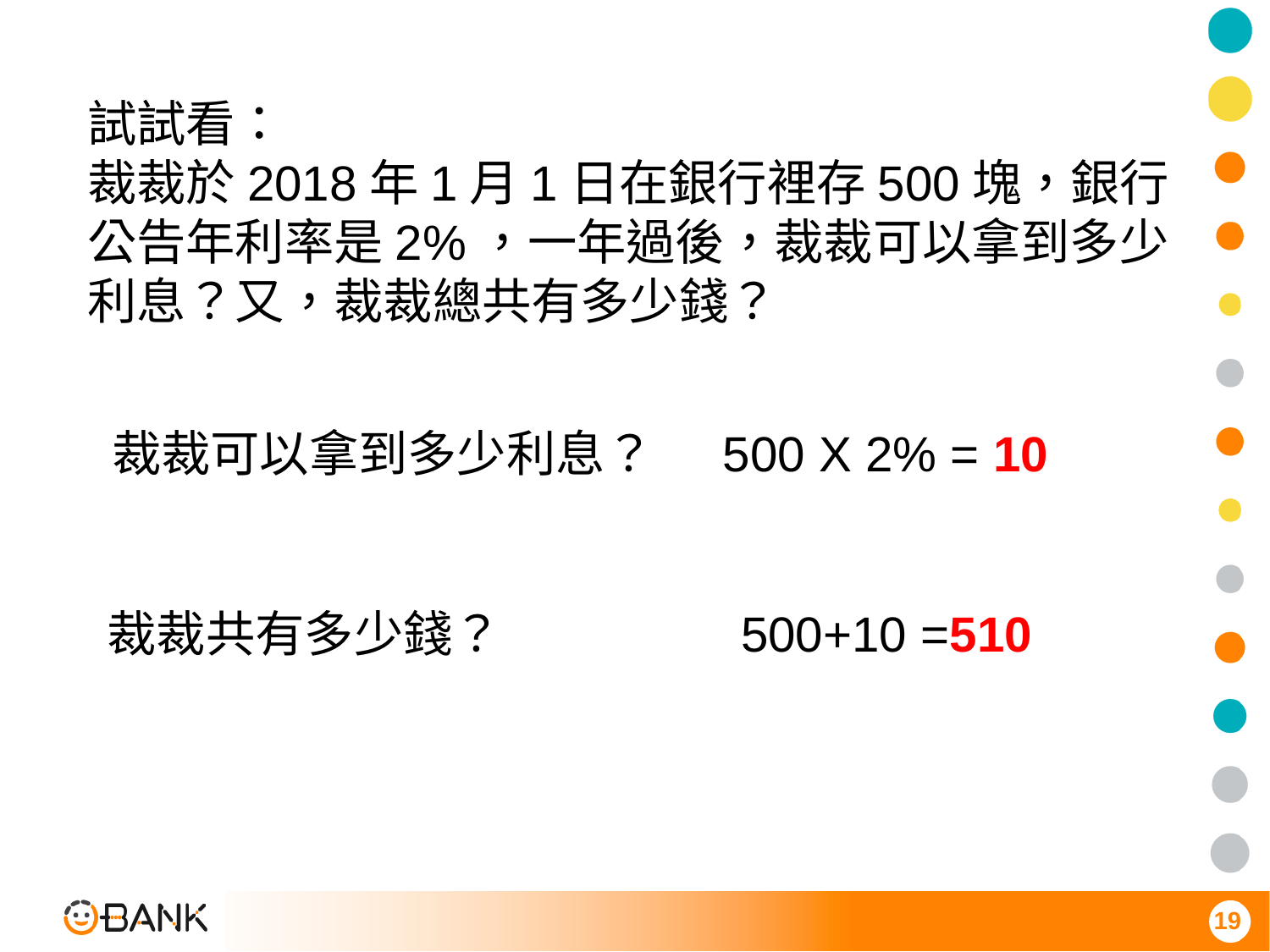

試試看：
裁裁於2018年1月1日在銀行裡存500塊，銀行公告年利率是2%，一年過後，裁裁可以拿到多少利息？又，裁裁總共有多少錢？
裁裁可以拿到多少利息？
500 X 2% = 10
裁裁共有多少錢？
500+10 =510